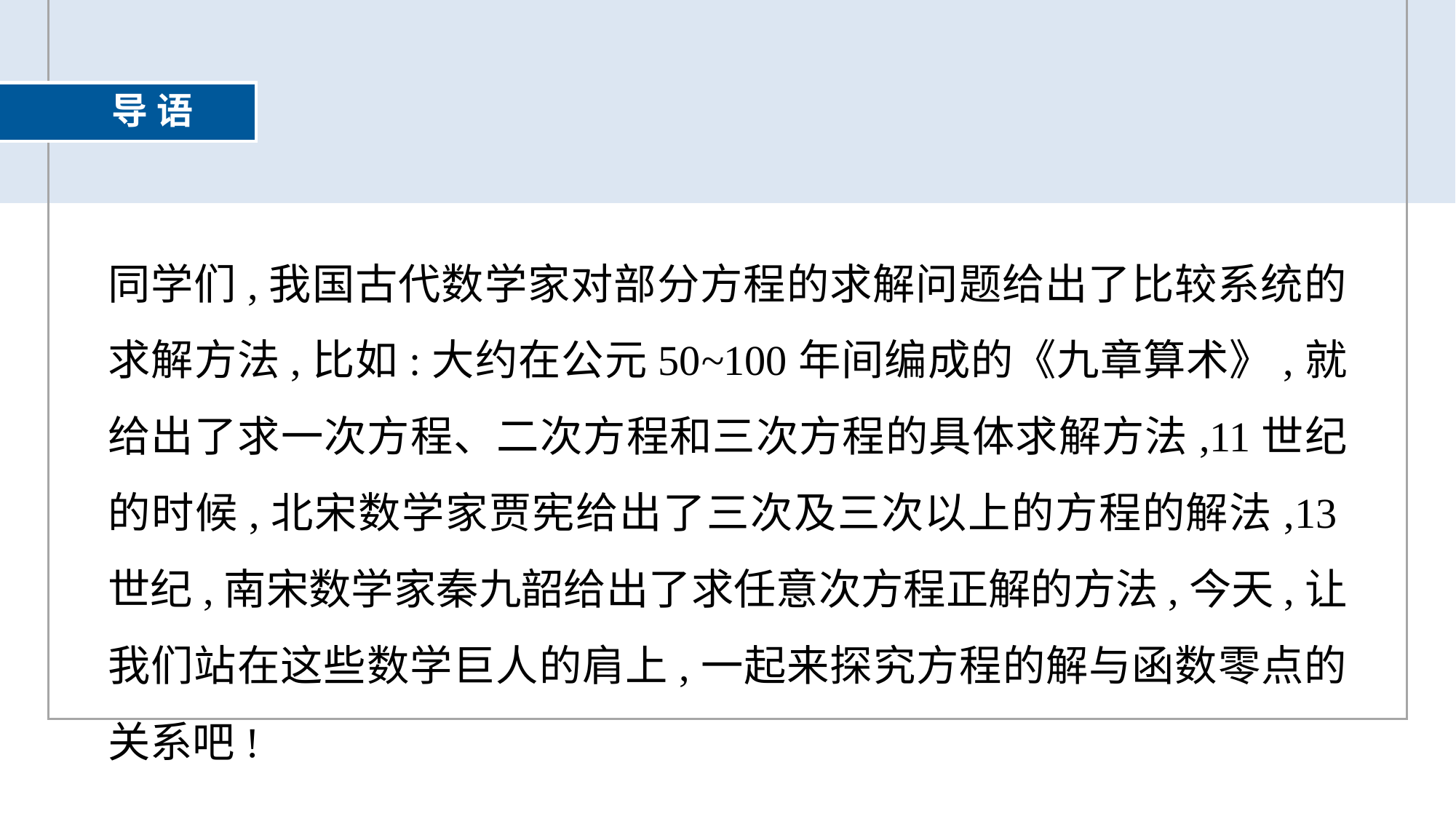

导 语

同学们,我国古代数学家对部分方程的求解问题给出了比较系统的求解方法,比如:大约在公元50~100年间编成的《九章算术》,就给出了求一次方程、二次方程和三次方程的具体求解方法,11世纪的时候,北宋数学家贾宪给出了三次及三次以上的方程的解法,13世纪,南宋数学家秦九韶给出了求任意次方程正解的方法,今天,让我们站在这些数学巨人的肩上,一起来探究方程的解与函数零点的关系吧!